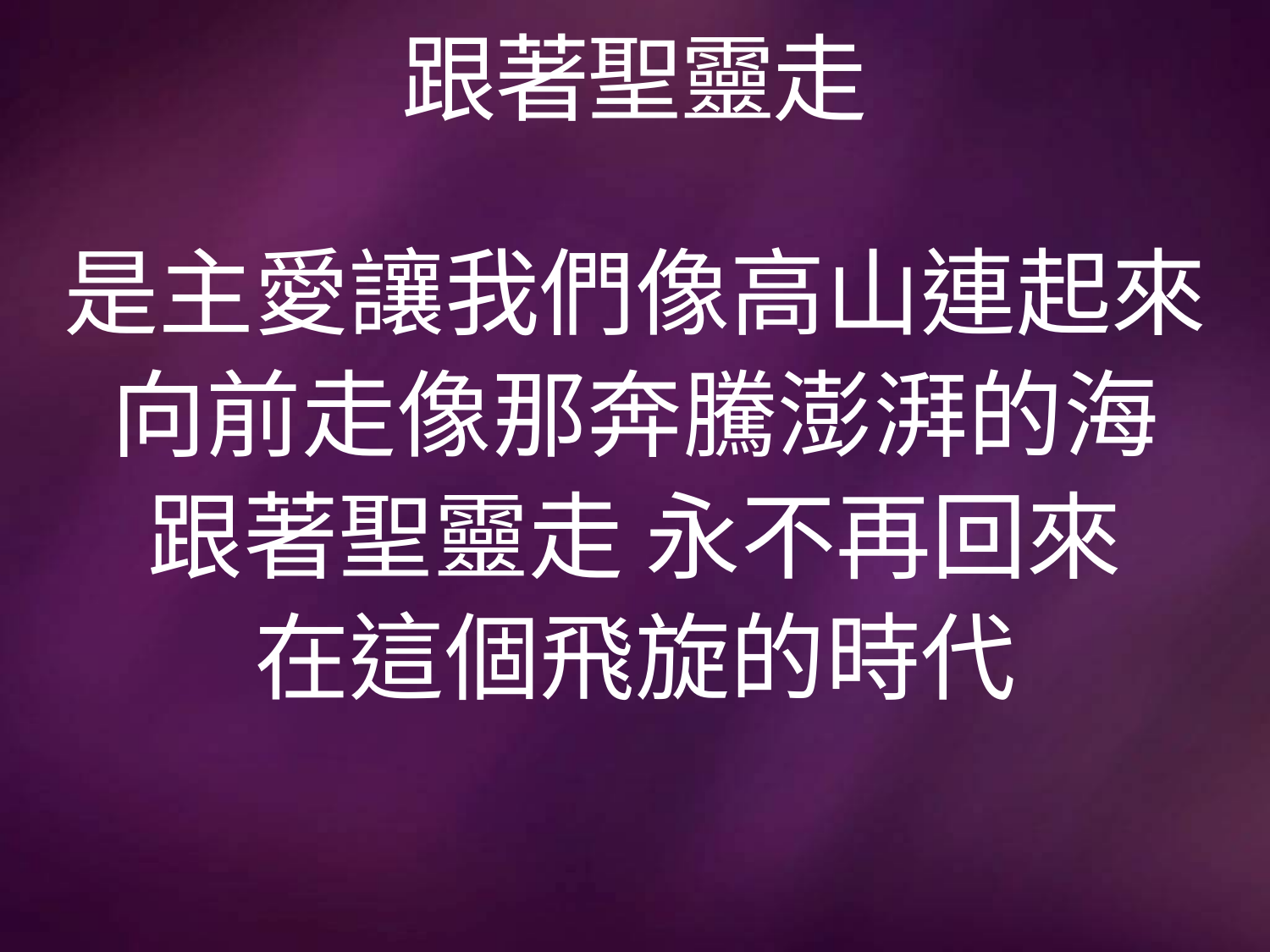

# 跟著聖靈走
是主愛讓我們像高山連起來
向前走像那奔騰澎湃的海
跟著聖靈走 永不再回來
在這個飛旋的時代